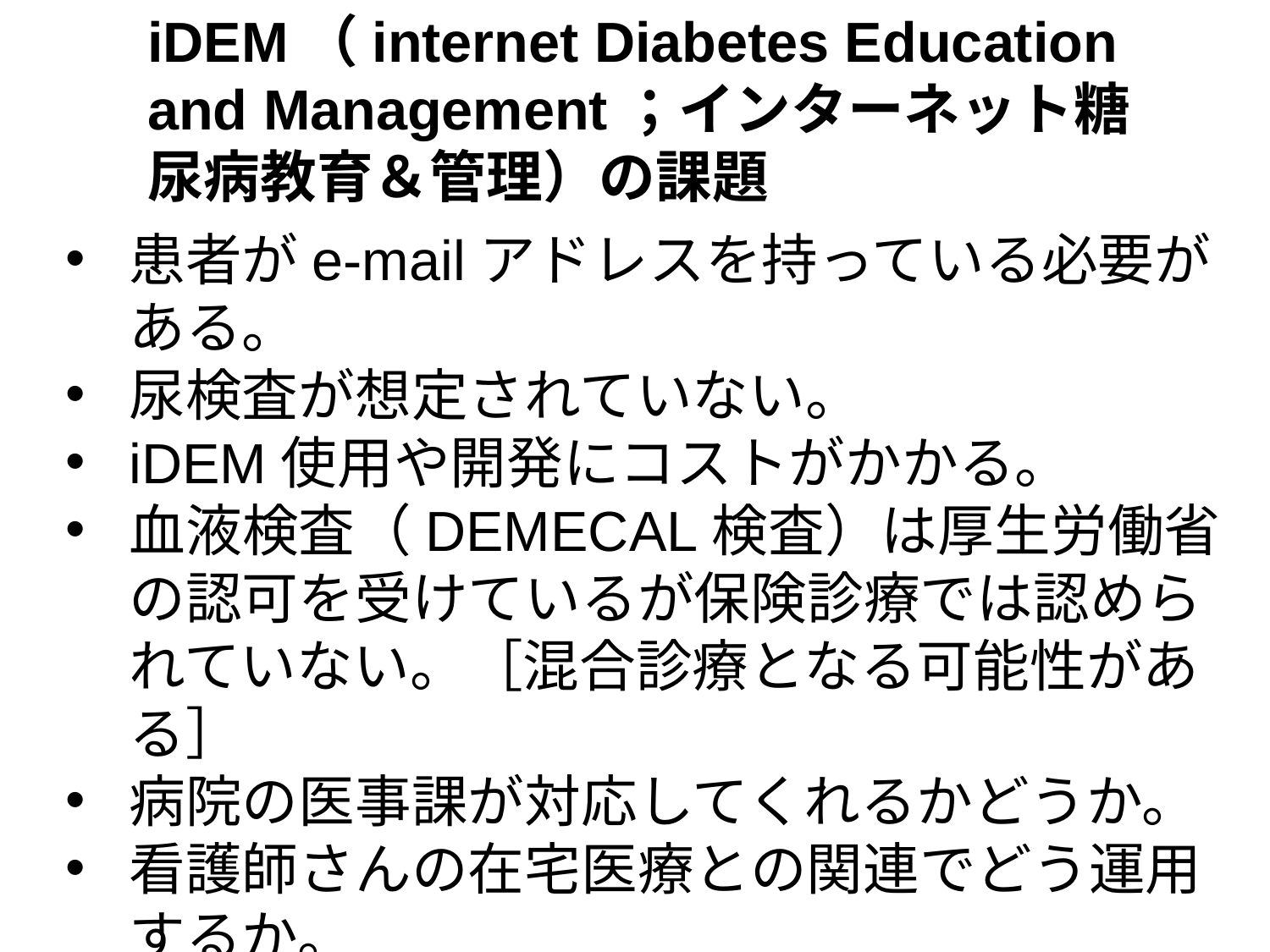

iDEM（internet Diabetes Education and Management；インターネット糖尿病教育＆管理）の課題
患者がe-mailアドレスを持っている必要がある。
尿検査が想定されていない。
iDEM使用や開発にコストがかかる。
血液検査（DEMECAL検査）は厚生労働省の認可を受けているが保険診療では認められていない。［混合診療となる可能性がある］
病院の医事課が対応してくれるかどうか。
看護師さんの在宅医療との関連でどう運用するか。
患者教育の評価が可能かどうか。